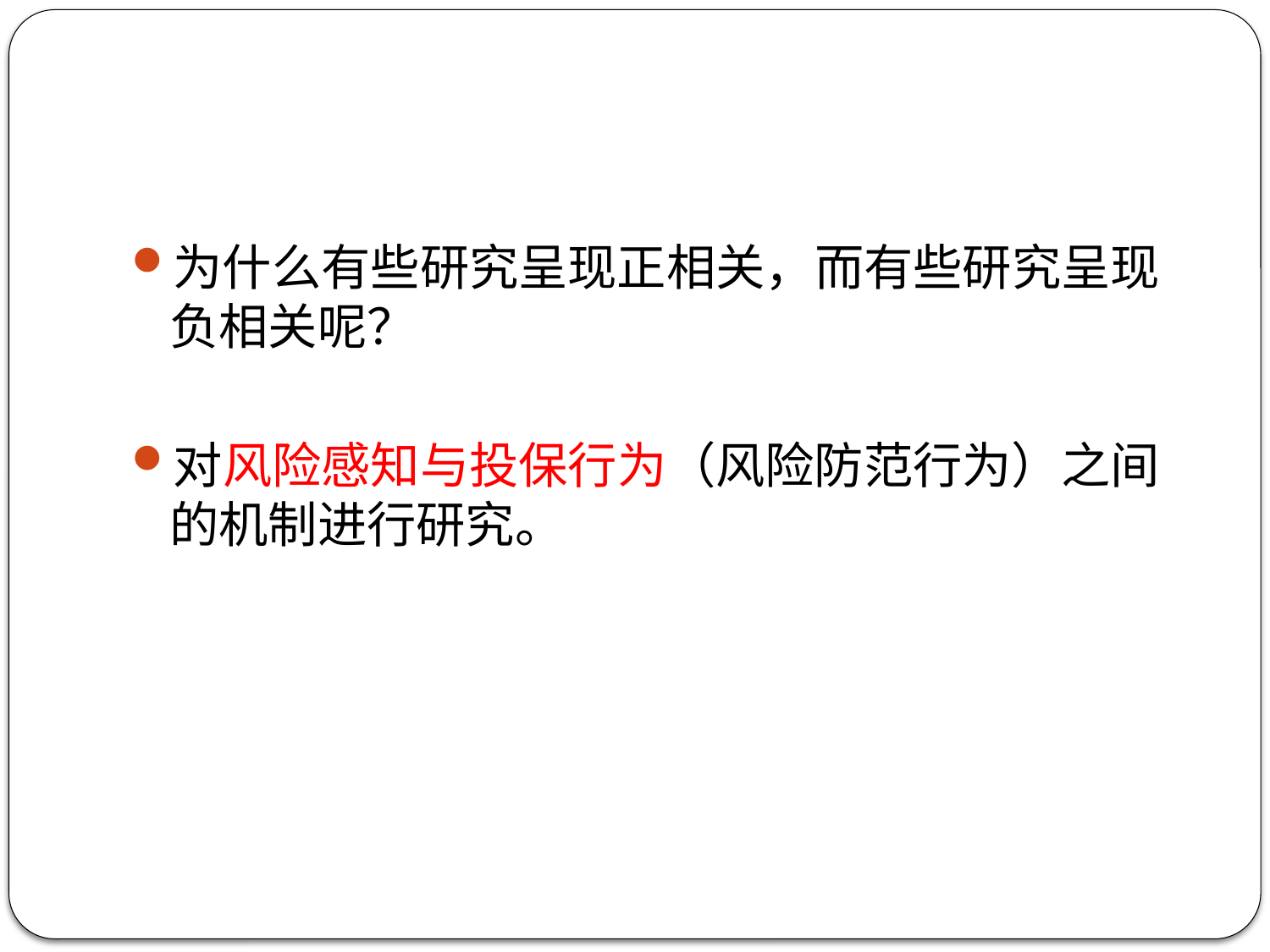

为什么有些研究呈现正相关，而有些研究呈现负相关呢？

对风险感知与投保行为（风险防范行为）之间的机制进行研究。